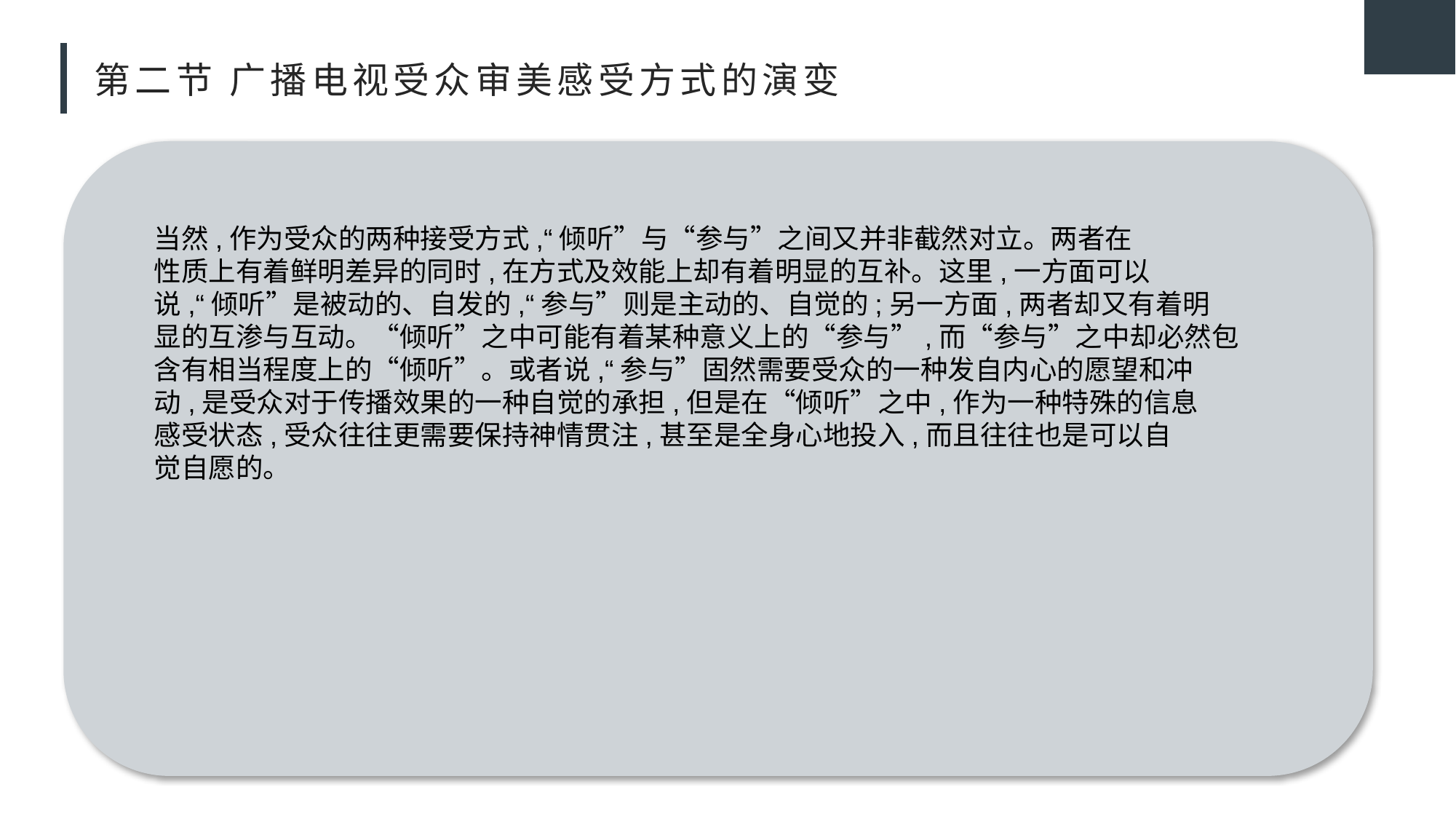

# 第二节 广播电视受众审美感受方式的演变

当然,作为受众的两种接受方式,“倾听”与“参与”之间又并非截然对立。两者在
性质上有着鲜明差异的同时,在方式及效能上却有着明显的互补。这里,一方面可以
说,“倾听”是被动的、自发的,“参与”则是主动的、自觉的;另一方面,两者却又有着明
显的互渗与互动。“倾听”之中可能有着某种意义上的“参与”,而“参与”之中却必然包
含有相当程度上的“倾听”。或者说,“参与”固然需要受众的一种发自内心的愿望和冲
动,是受众对于传播效果的一种自觉的承担,但是在“倾听”之中,作为一种特殊的信息
感受状态,受众往往更需要保持神情贯注,甚至是全身心地投入,而且往往也是可以自
觉自愿的。